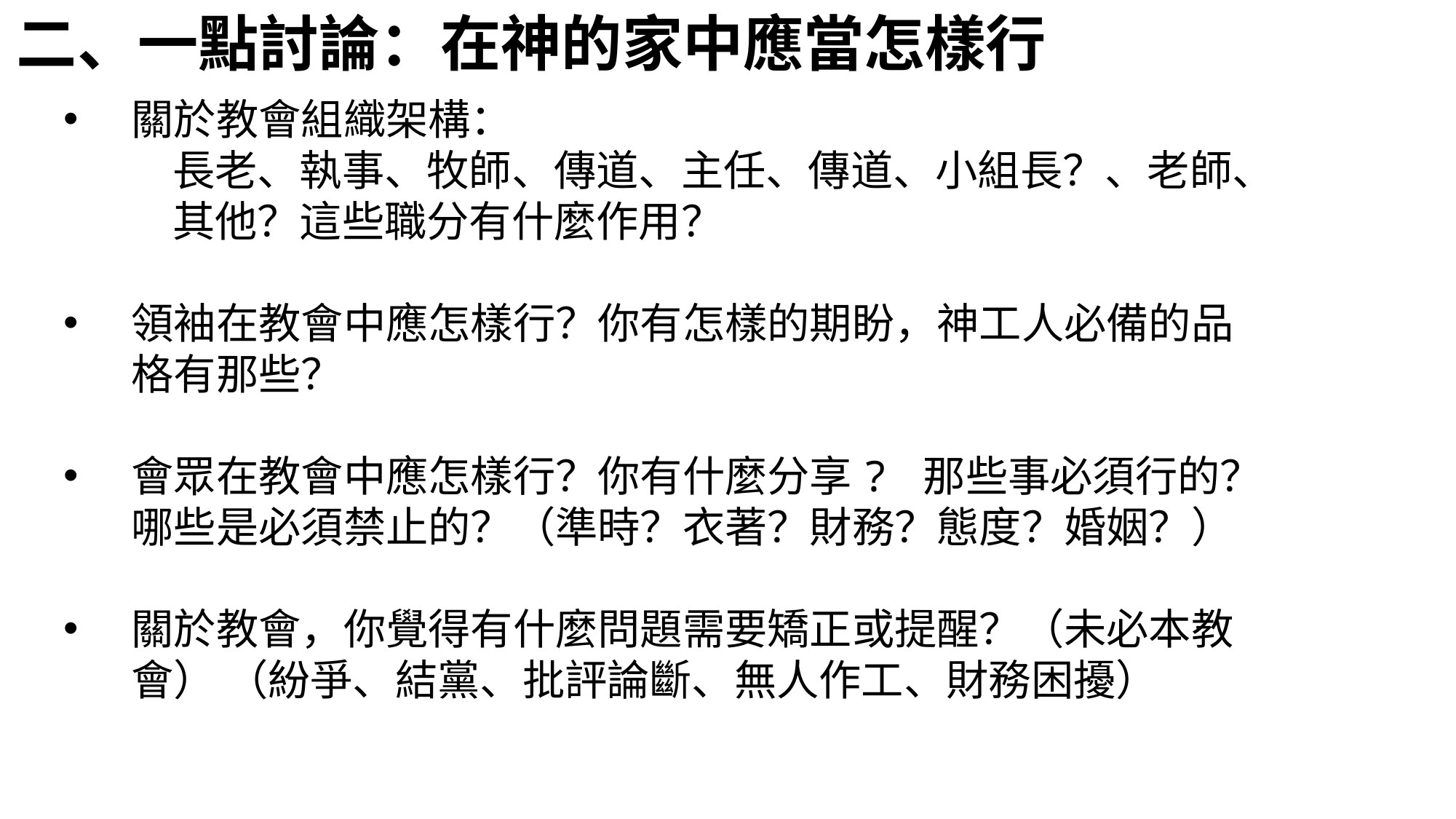

二、一點討論：在神的家中應當怎樣行
關於教會組織架構：
長老、執事、牧師、傳道、主任、傳道、小組長？、老師、其他？這些職分有什麼作用？

領袖在教會中應怎樣行？你有怎樣的期盼，神工人必備的品格有那些？

會眾在教會中應怎樣行？你有什麼分享? 那些事必須行的？哪些是必須禁止的？（準時？衣著？財務？態度？婚姻？）

關於教會，你覺得有什麼問題需要矯正或提醒？（未必本教會） （紛爭、結黨、批評論斷、無人作工、財務困擾）